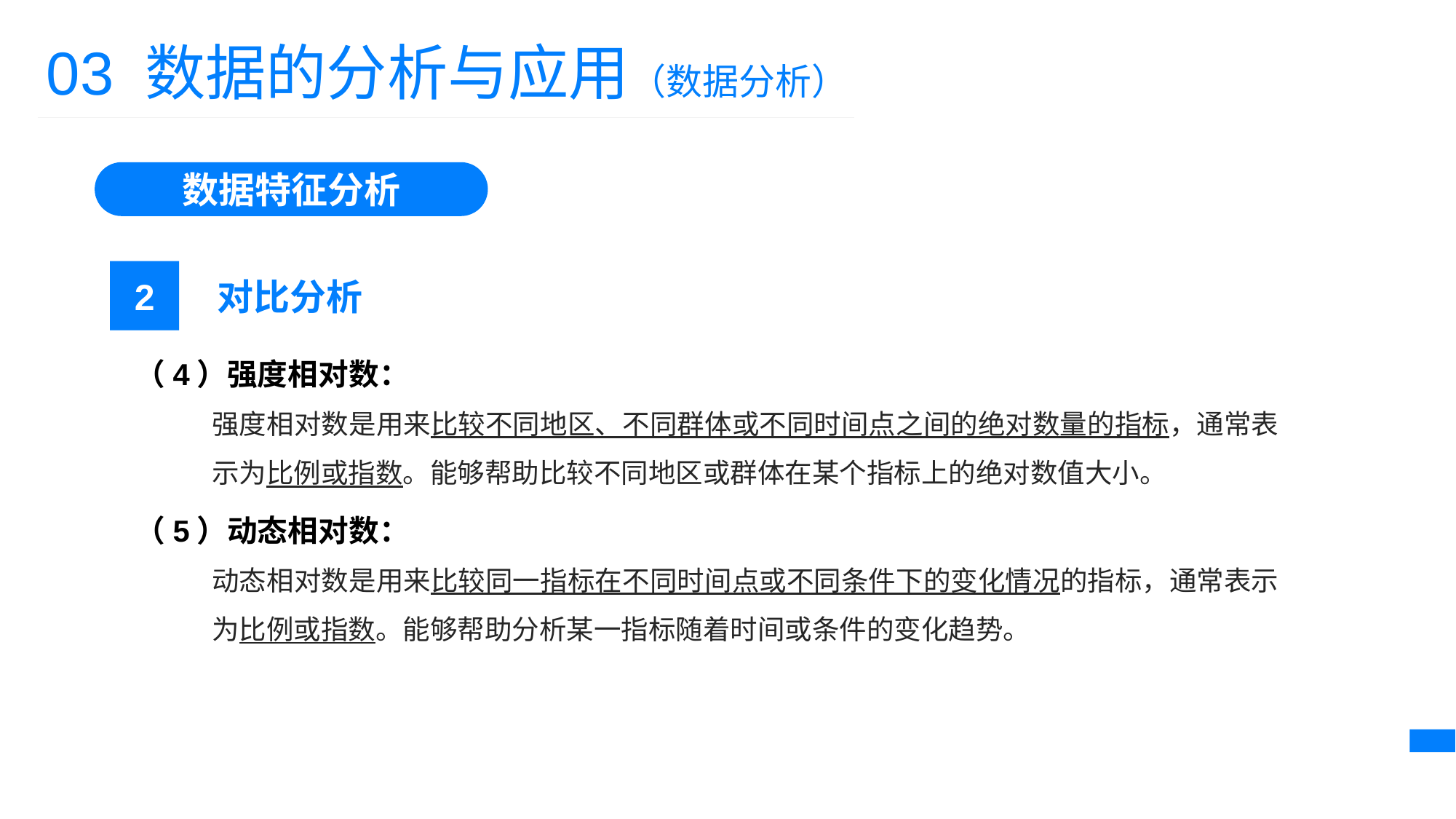

03 数据的分析与应用（数据分析）

数据特征分析
2
对比分析
（4）强度相对数：

强度相对数是用来比较不同地区、不同群体或不同时间点之间的绝对数量的指标，通常表示为比例或指数。能够帮助比较不同地区或群体在某个指标上的绝对数值大小。
（5）动态相对数：

动态相对数是用来比较同一指标在不同时间点或不同条件下的变化情况的指标，通常表示为比例或指数。能够帮助分析某一指标随着时间或条件的变化趋势。